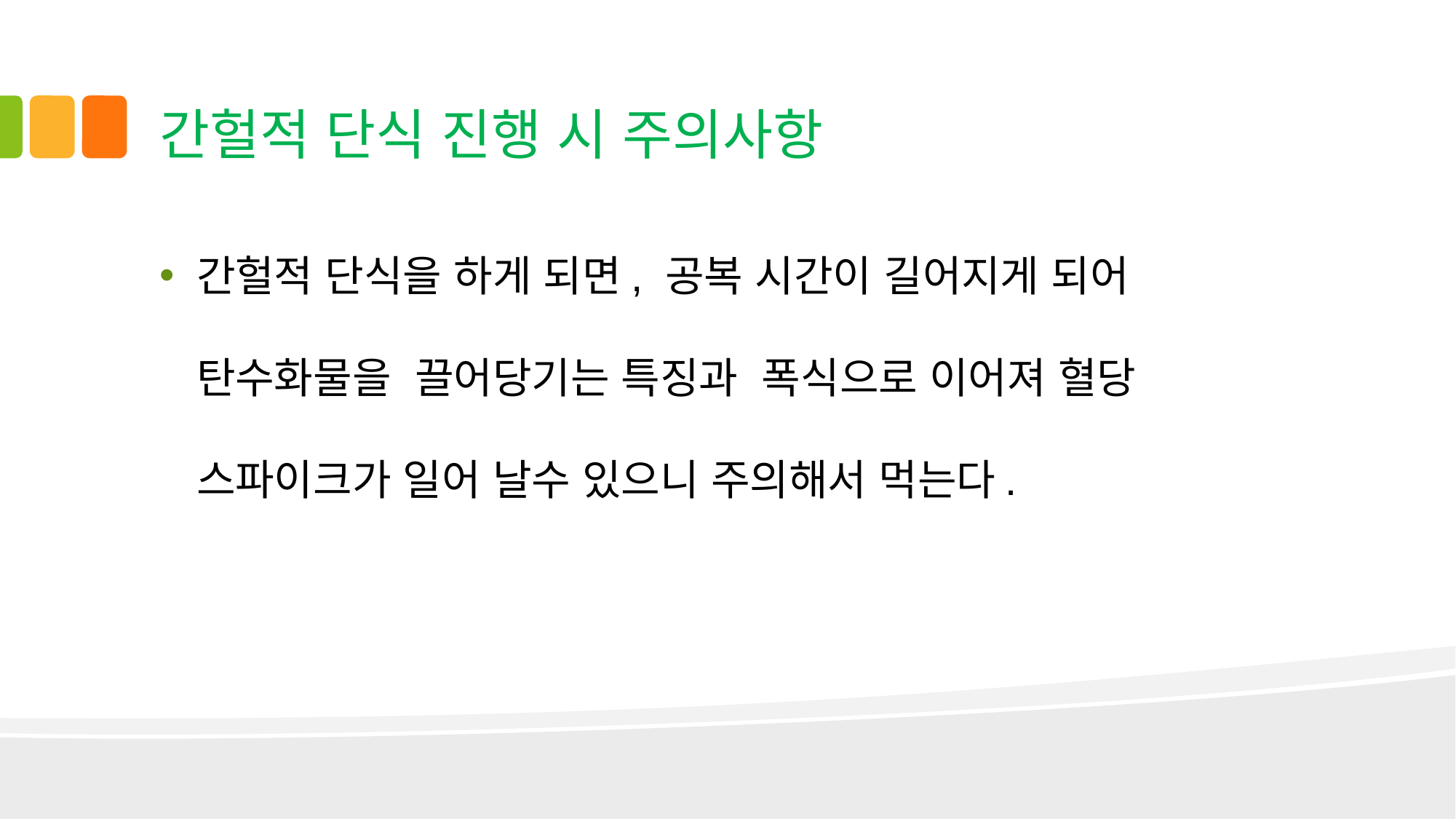

# 간헐적 단식 진행 시 주의사항
간헐적 단식을 하게 되면, 공복 시간이 길어지게 되어 탄수화물을  끌어당기는 특징과  폭식으로 이어져 혈당 스파이크가 일어 날수 있으니 주의해서 먹는다.